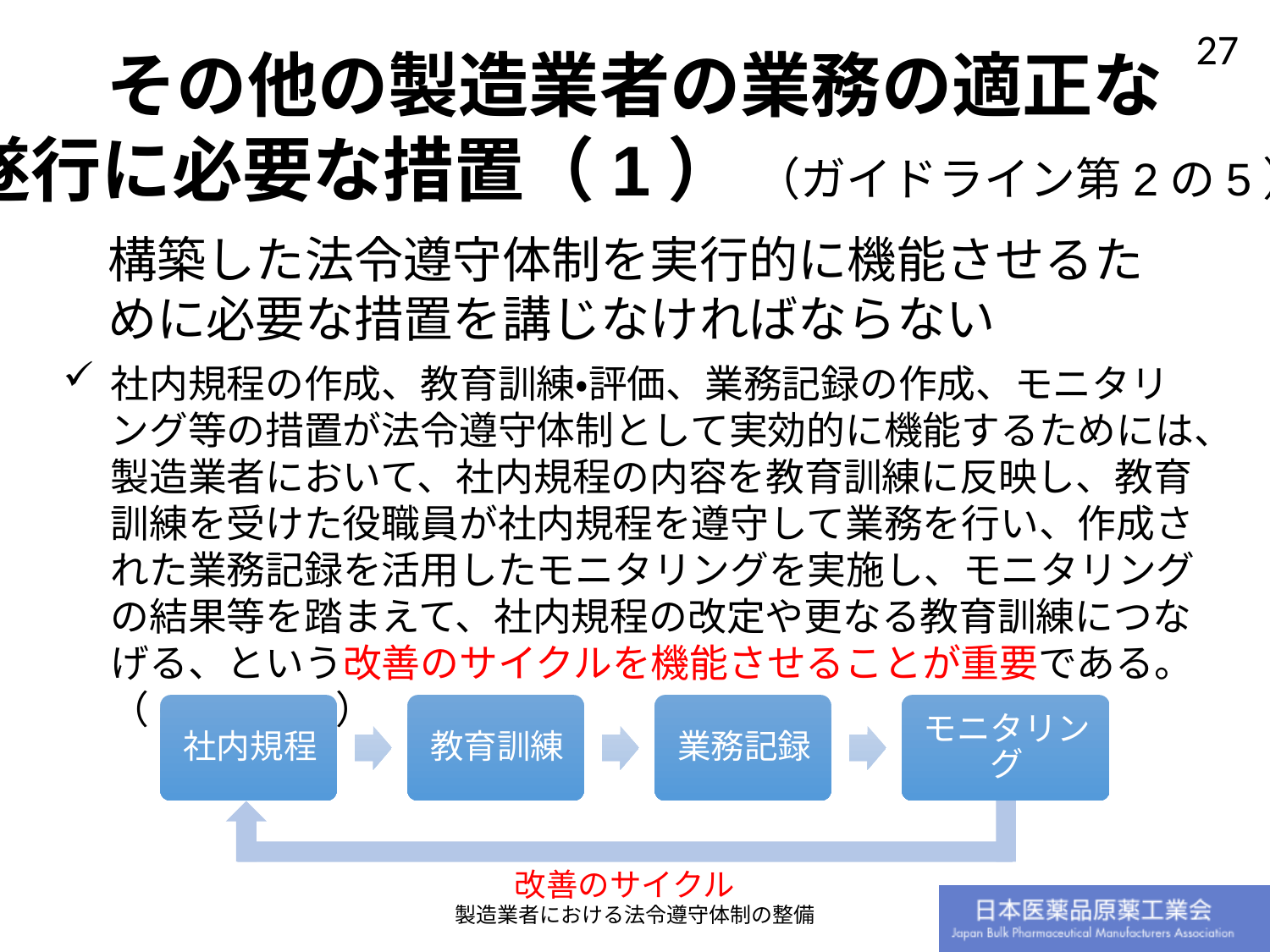

その他の製造業者の業務の適正な
遂行に必要な措置（1） （ガイドライン第2の5）
構築した法令遵守体制を実行的に機能させるために必要な措置を講じなければならない
社内規程の作成、教育訓練・評価、業務記録の作成、モニタリング等の措置が法令遵守体制として実効的に機能するためには、製造業者において、社内規程の内容を教育訓練に反映し、教育訓練を受けた役職員が社内規程を遵守して業務を行い、作成された業務記録を活用したモニタリングを実施し、モニタリングの結果等を踏まえて、社内規程の改定や更なる教育訓練につなげる、という改善のサイクルを機能させることが重要である。 （Q&A 2-15）
社内規程

教育訓練

業務記録

モニタリング

改善のサイクル
製造業者における法令遵守体制の整備